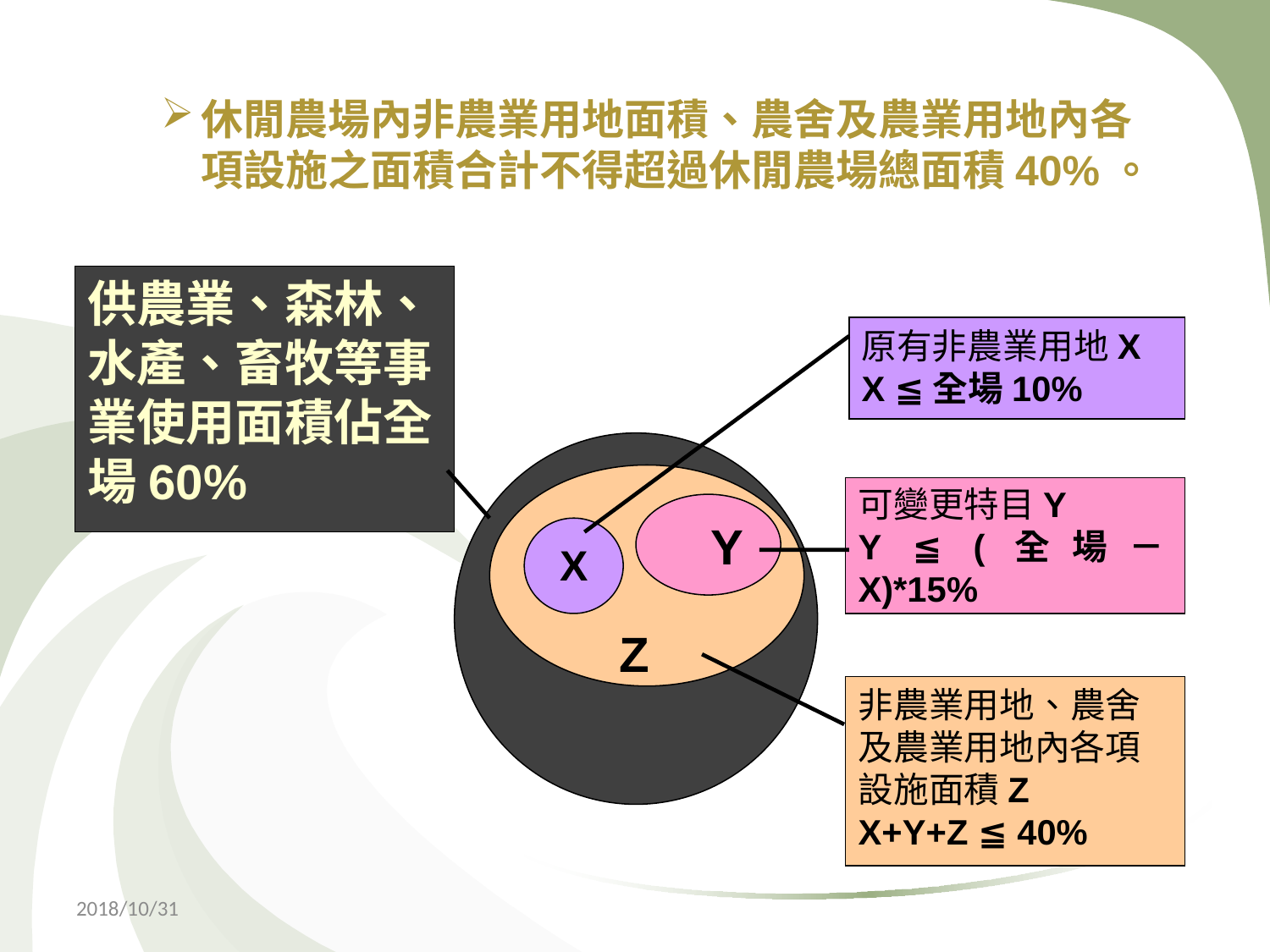

休閒農場內非農業用地面積、農舍及農業用地內各項設施之面積合計不得超過休閒農場總面積40%。
供農業、森林、水產、畜牧等事業使用面積佔全場60%

原有非農業用地X
X ≦全場10%

可變更特目Y
Y ≦ (全場－X)*15%
   Y
X

非農業用地、農舍及農業用地內各項設施面積Z
X+Y+Z ≦ 40%
Z
2018/10/31